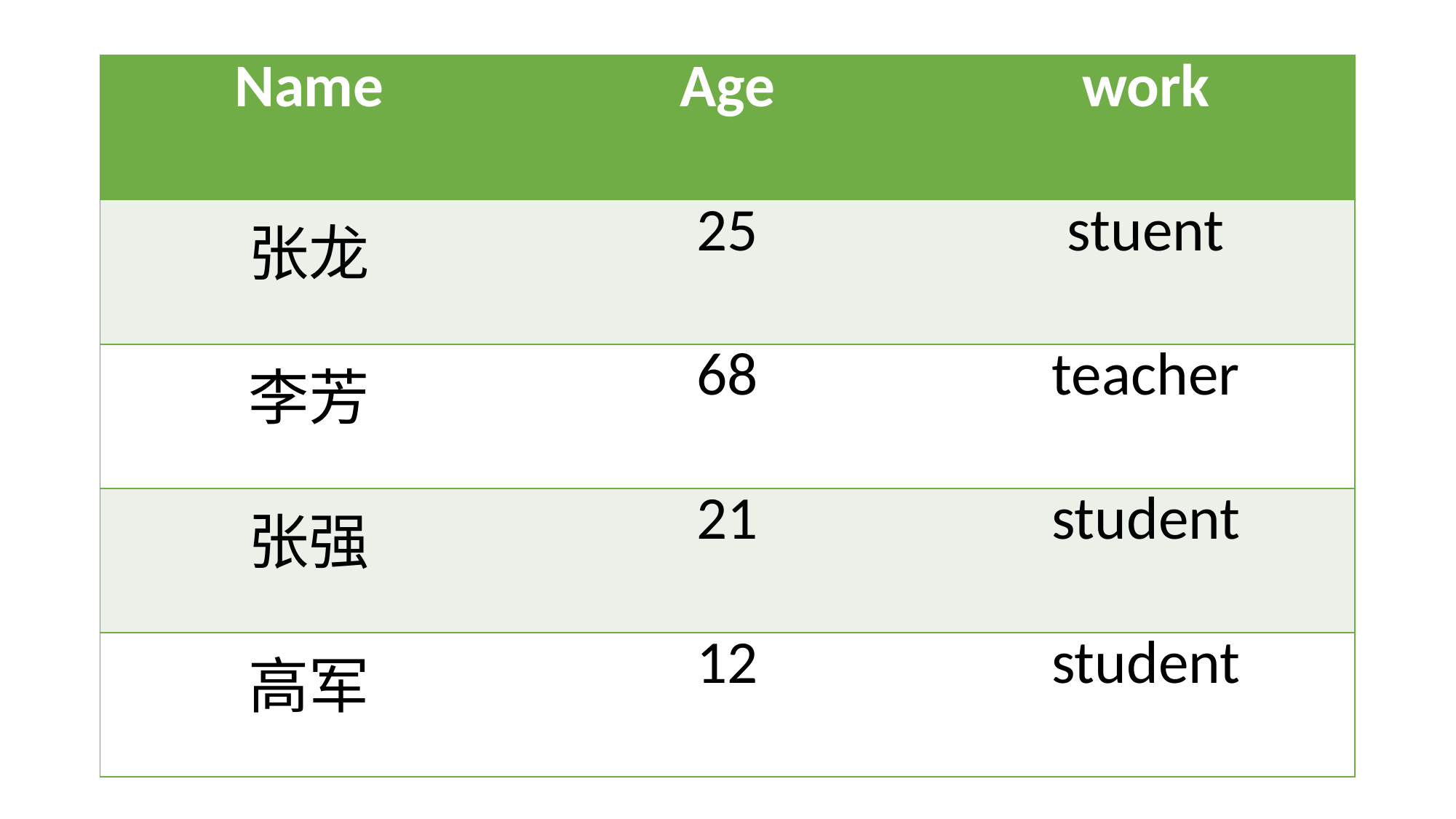

| Name | Age | work |
| --- | --- | --- |
| 张龙 | 25 | stuent |
| 李芳 | 68 | teacher |
| 张强 | 21 | student |
| 高军 | 12 | student |